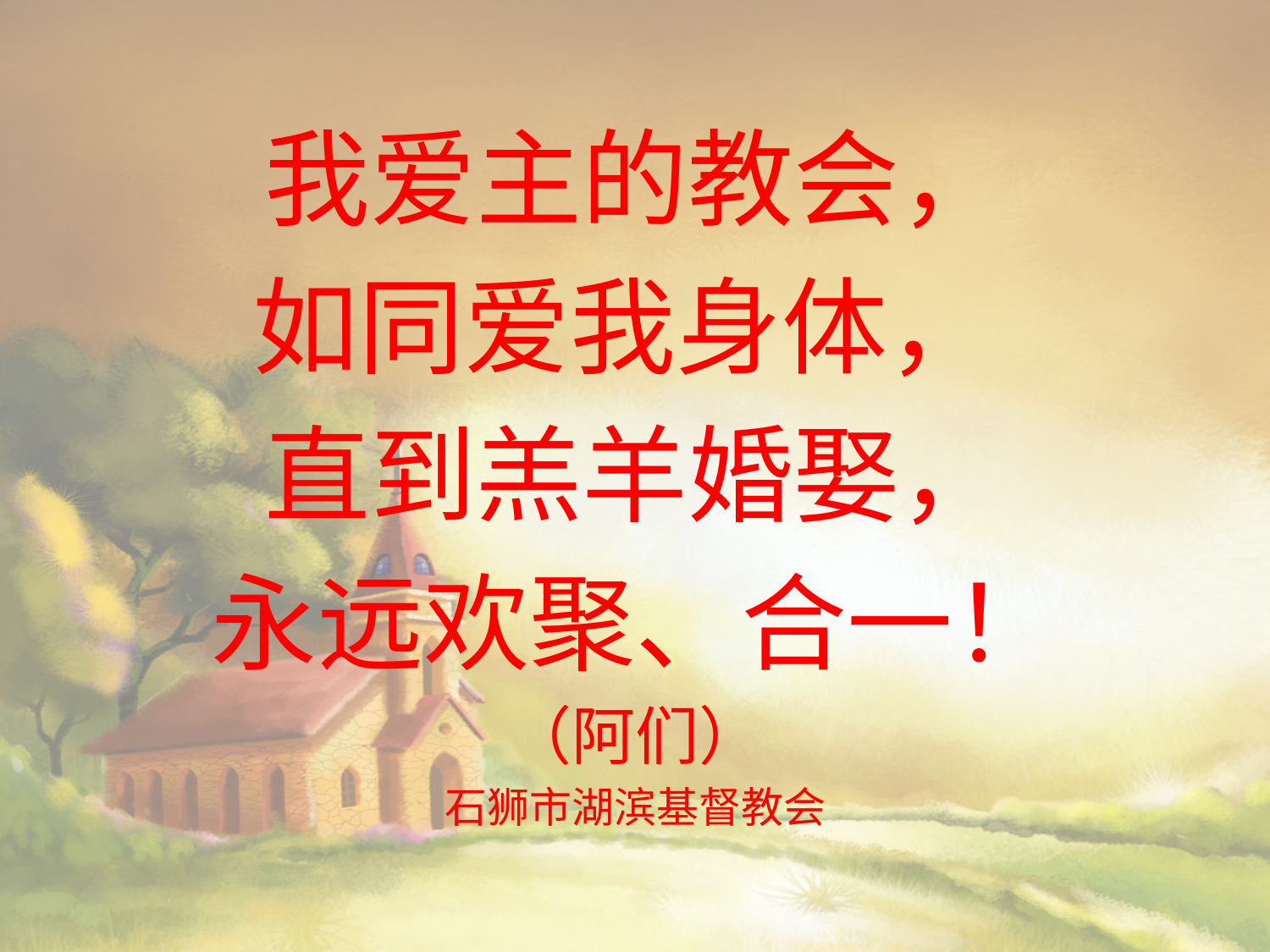

我爱主的教会，
如同爱我身体，
直到羔羊婚娶，
永远欢聚、合一！
（阿们）
石狮市湖滨基督教会